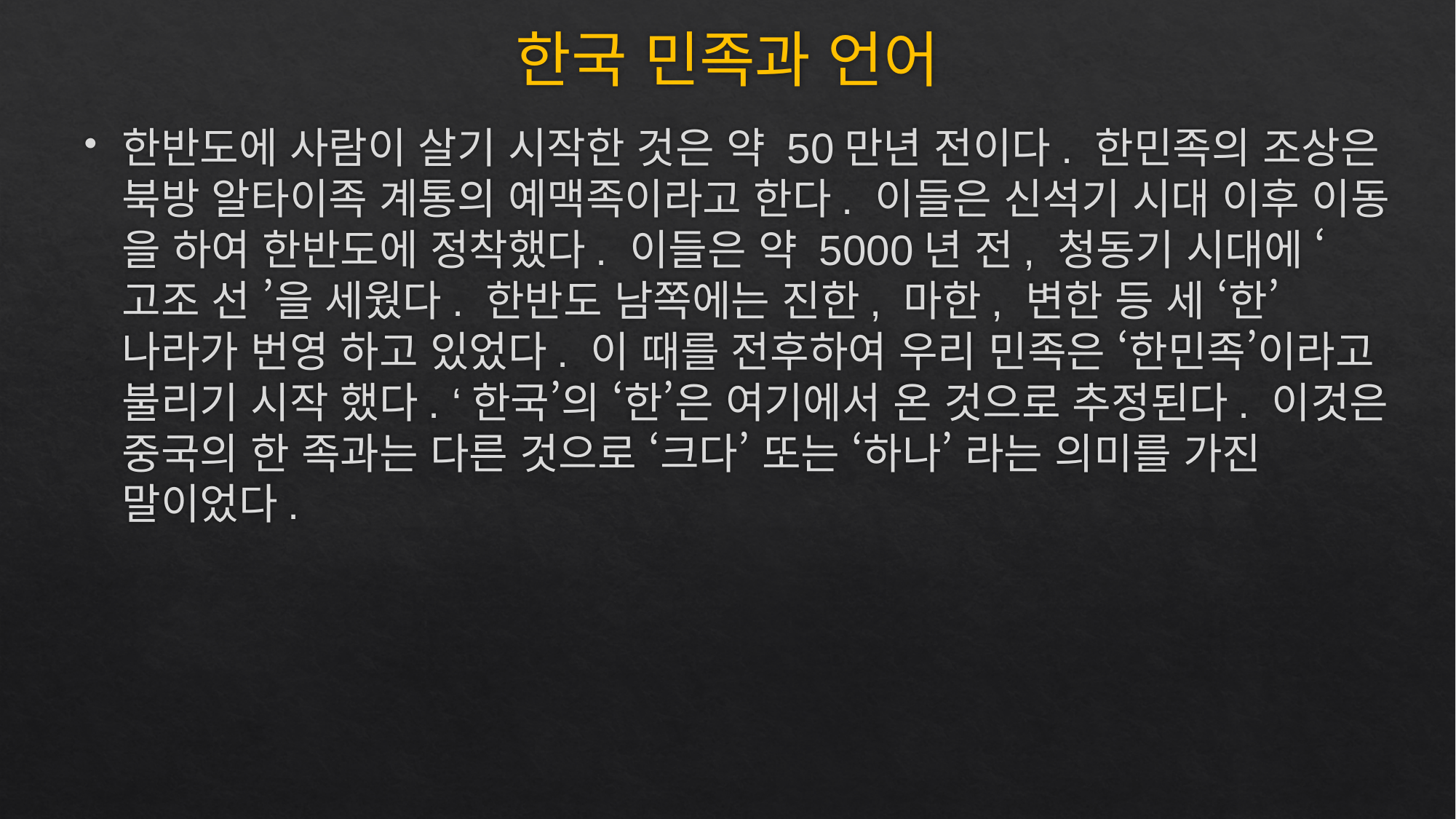

# 한국 민족과 언어
한반도에 사람이 살기 시작한 것은 약 50만년 전이다. 한민족의 조상은 북방 알타이족 계통의 예맥족이라고 한다. 이들은 신석기 시대 이후 이동 을 하여 한반도에 정착했다. 이들은 약 5000년 전, 청동기 시대에 ‘고조 선 ’을 세웠다. 한반도 남쪽에는 진한, 마한, 변한 등 세 ‘한’나라가 번영 하고 있었다. 이 때를 전후하여 우리 민족은 ‘한민족’이라고 불리기 시작 했다. ‘한국’의 ‘한’은 여기에서 온 것으로 추정된다. 이것은 중국의 한 족과는 다른 것으로 ‘크다’ 또는 ‘하나’ 라는 의미를 가진 말이었다.